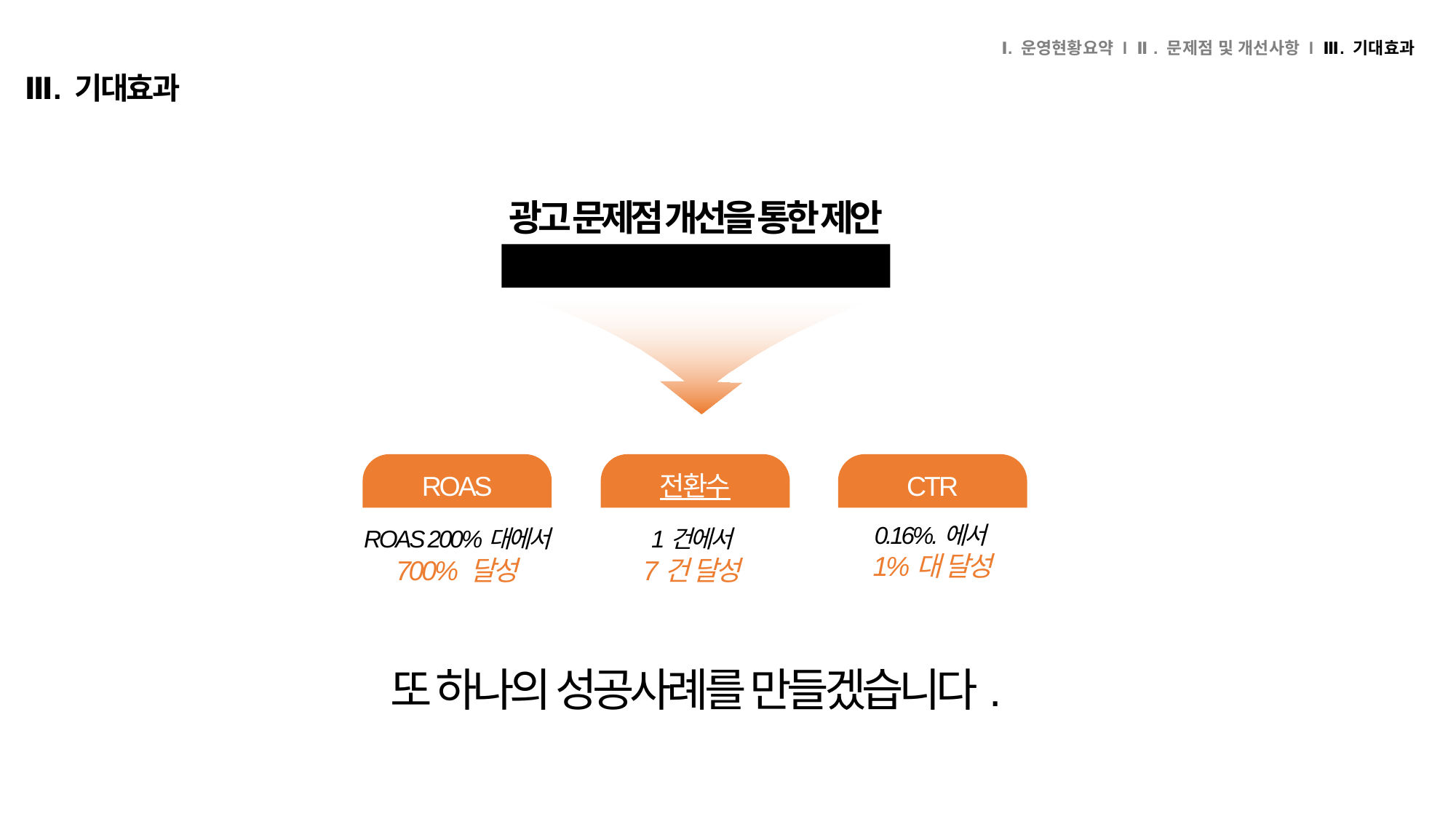

Ⅰ. 운영현황요약 l  Ⅱ. 문제점 및 개선사항 l  Ⅲ. 기대효과
Ⅲ. 기대효과
광고 문제점 개선을 통한 제안
마케팅 KPI 목표

ROAS
전환수
CTR
0.16%.에서
1%대 달성
ROAS 200%대에서
700% 달성
1건에서
7건 달성
또 하나의 성공사례를 만들겠습니다.